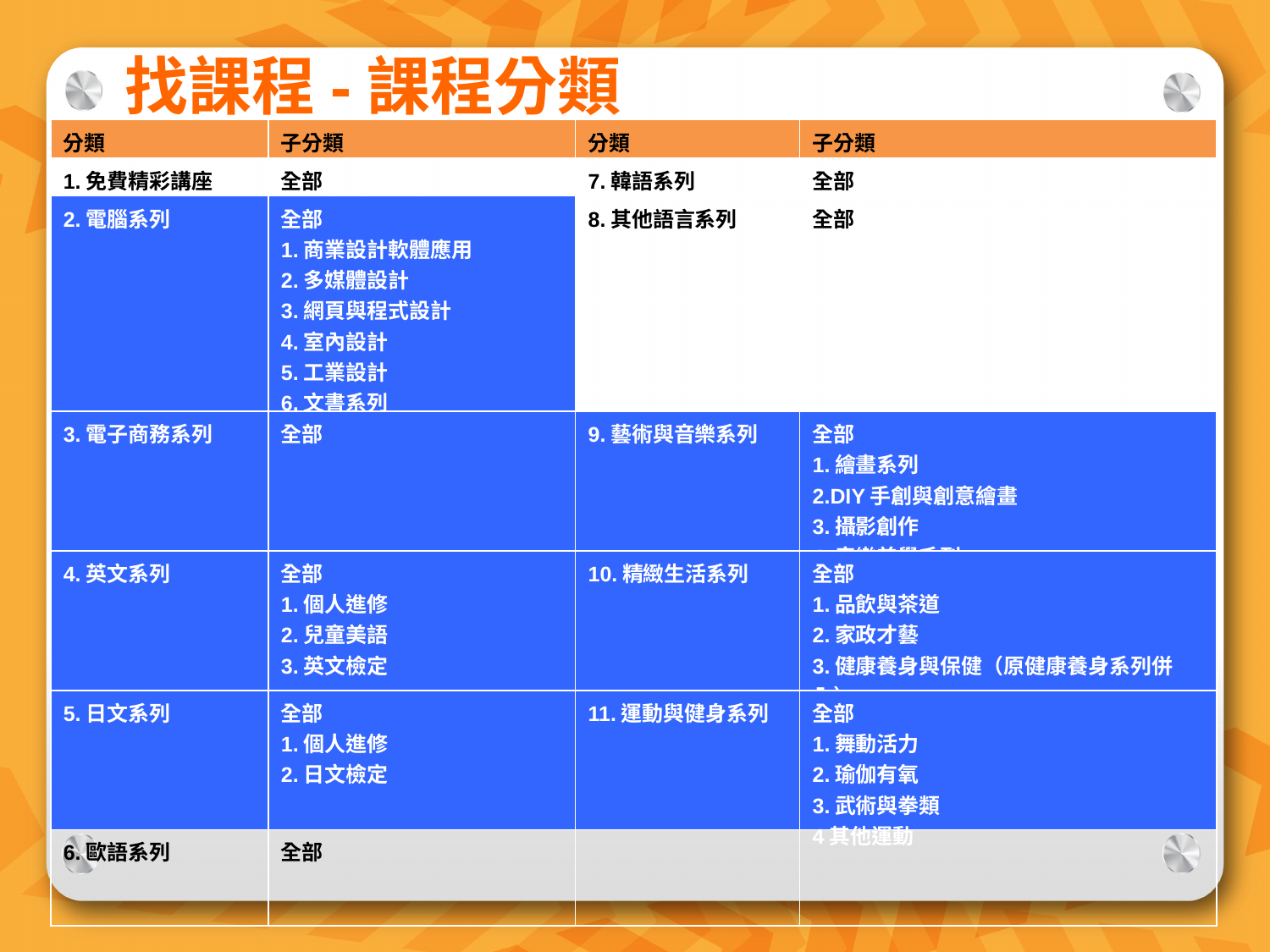

找課程-課程分類
| 分類 | 子分類 | 分類 | 子分類 |
| --- | --- | --- | --- |
| 1.免費精彩講座 | 全部 | 7.韓語系列 | 全部 |
| 2.電腦系列 | 全部 1.商業設計軟體應用 2.多媒體設計 3.網頁與程式設計 4.室內設計 5.工業設計 6.文書系列 7.3D製圖 | 8.其他語言系列 | 全部 |
| 3.電子商務系列 | 全部 | 9.藝術與音樂系列 | 全部 1.繪畫系列 2.DIY手創與創意繪畫 3.攝影創作 4.音樂美學系列 |
| 4.英文系列 | 全部 1.個人進修 2.兒童美語 3.英文檢定 | 10.精緻生活系列 | 全部 1.品飲與茶道 2.家政才藝 3.健康養身與保健（原健康養身系列併入） |
| 5.日文系列 | 全部 1.個人進修 2.日文檢定 | 11.運動與健身系列 | 全部 1.舞動活力 2.瑜伽有氧 3.武術與拳類 4其他運動 |
| 6.歐語系列 | 全部 |  |  |